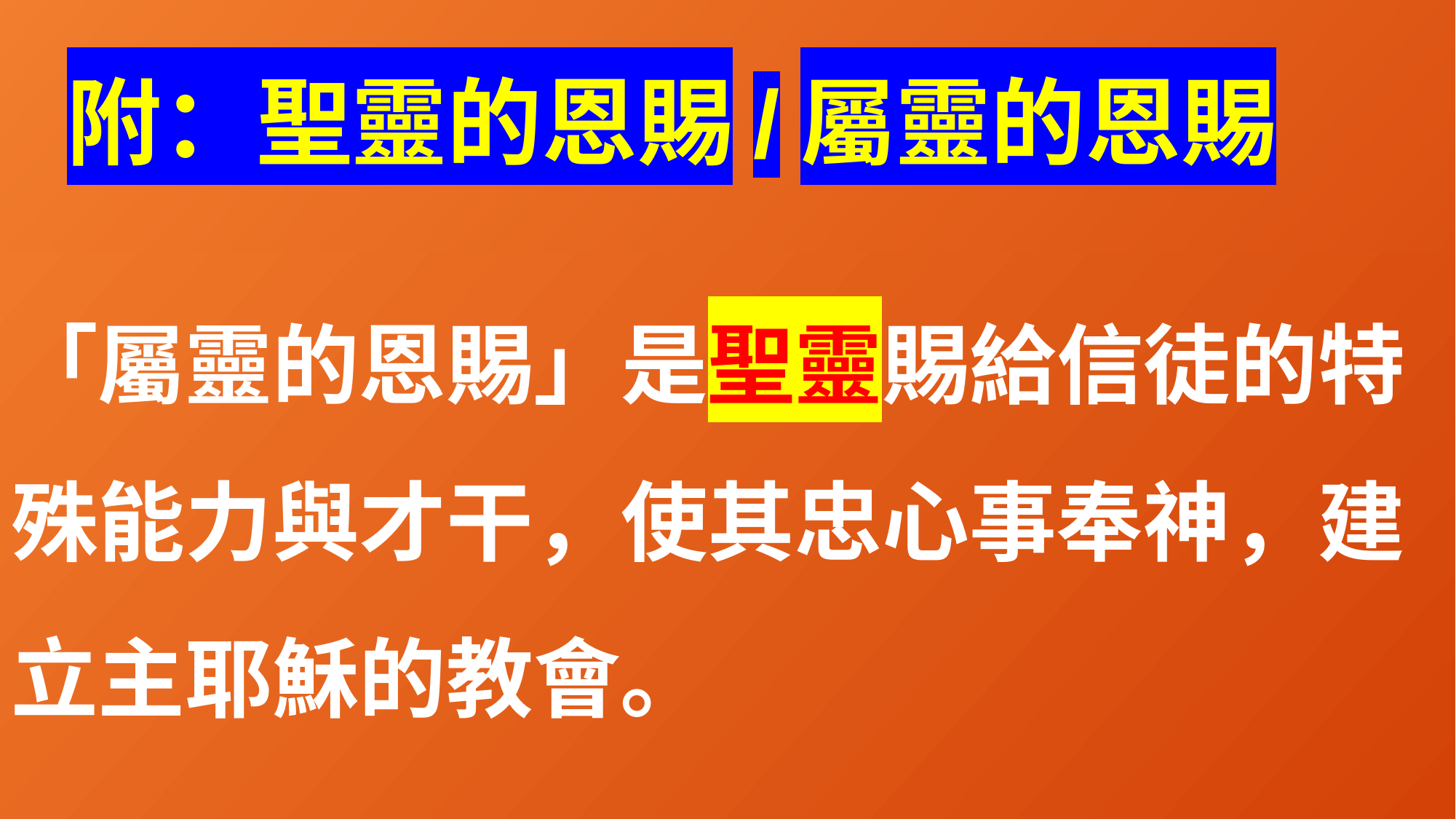

# 附：聖靈的恩賜/屬靈的恩賜
「屬靈的恩賜」是聖靈賜給信徒的特殊能力與才干，使其忠心事奉神，建立主耶穌的教會。